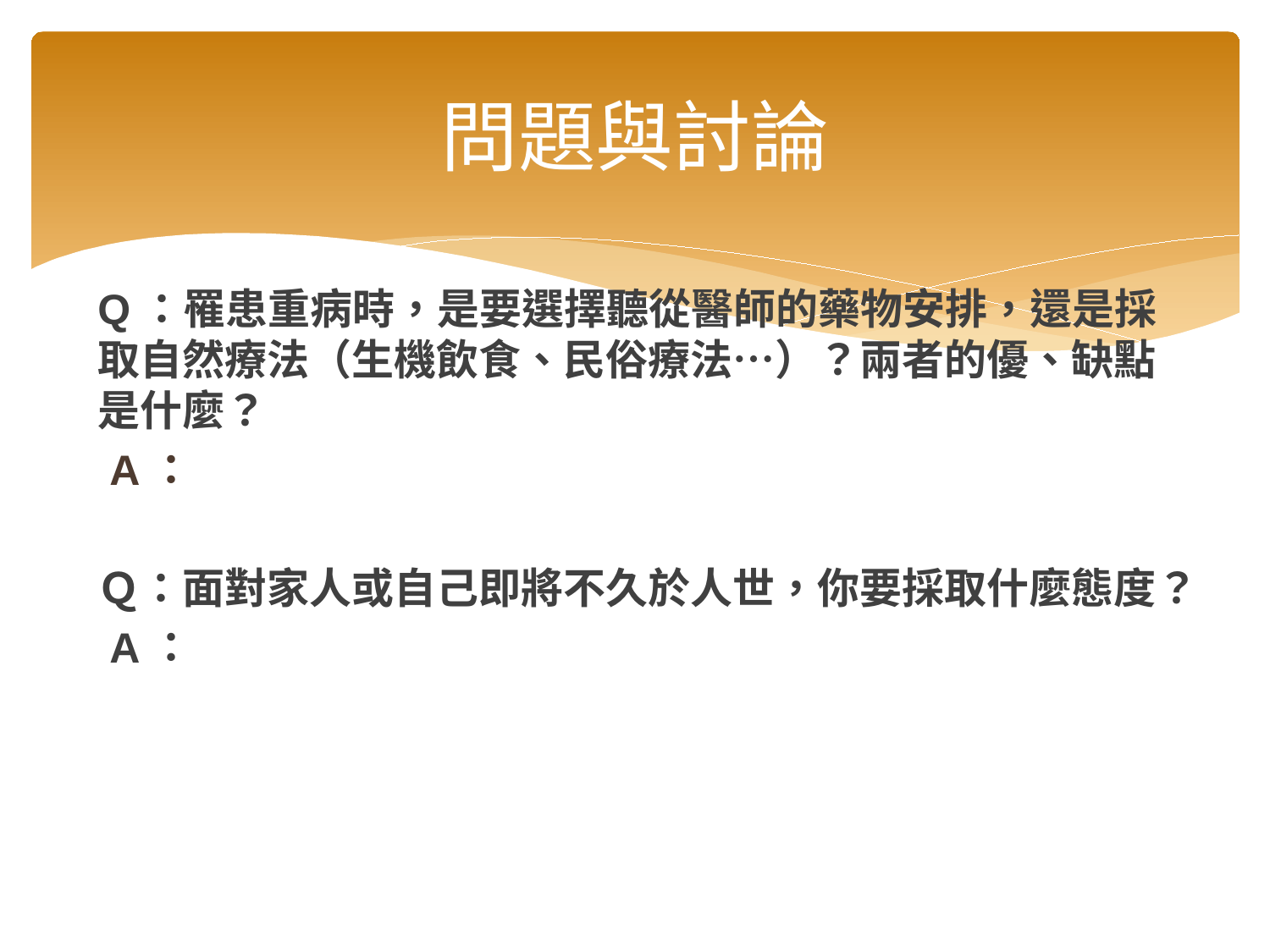

# 問題與討論
Q：罹患重病時，是要選擇聽從醫師的藥物安排，還是採取自然療法（生機飲食、民俗療法…）？兩者的優、缺點是什麼？
 A：

Ｑ：面對家人或自己即將不久於人世，你要採取什麼態度？
 A：